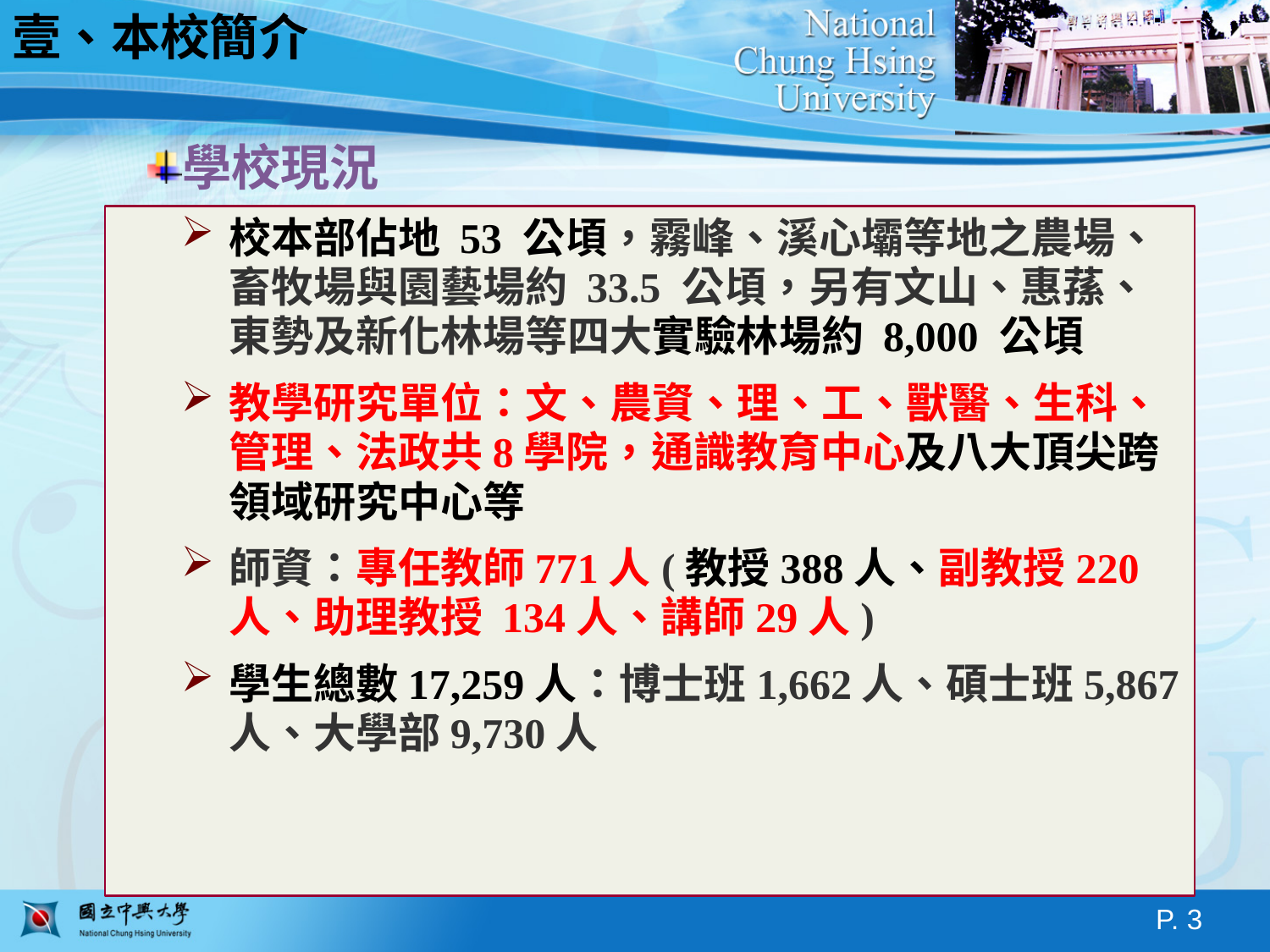

壹、本校簡介
學校現況
校本部佔地 53 公頃，霧峰、溪心壩等地之農場、畜牧場與園藝場約 33.5 公頃，另有文山、惠蓀、東勢及新化林場等四大實驗林場約 8,000 公頃
教學研究單位：文、農資、理、工、獸醫、生科、管理、法政共8學院，通識教育中心及八大頂尖跨領域研究中心等
師資：專任教師771人(教授388人、副教授220人、助理教授 134人、講師29人)
學生總數17,259人：博士班1,662人、碩士班5,867人、大學部9,730人